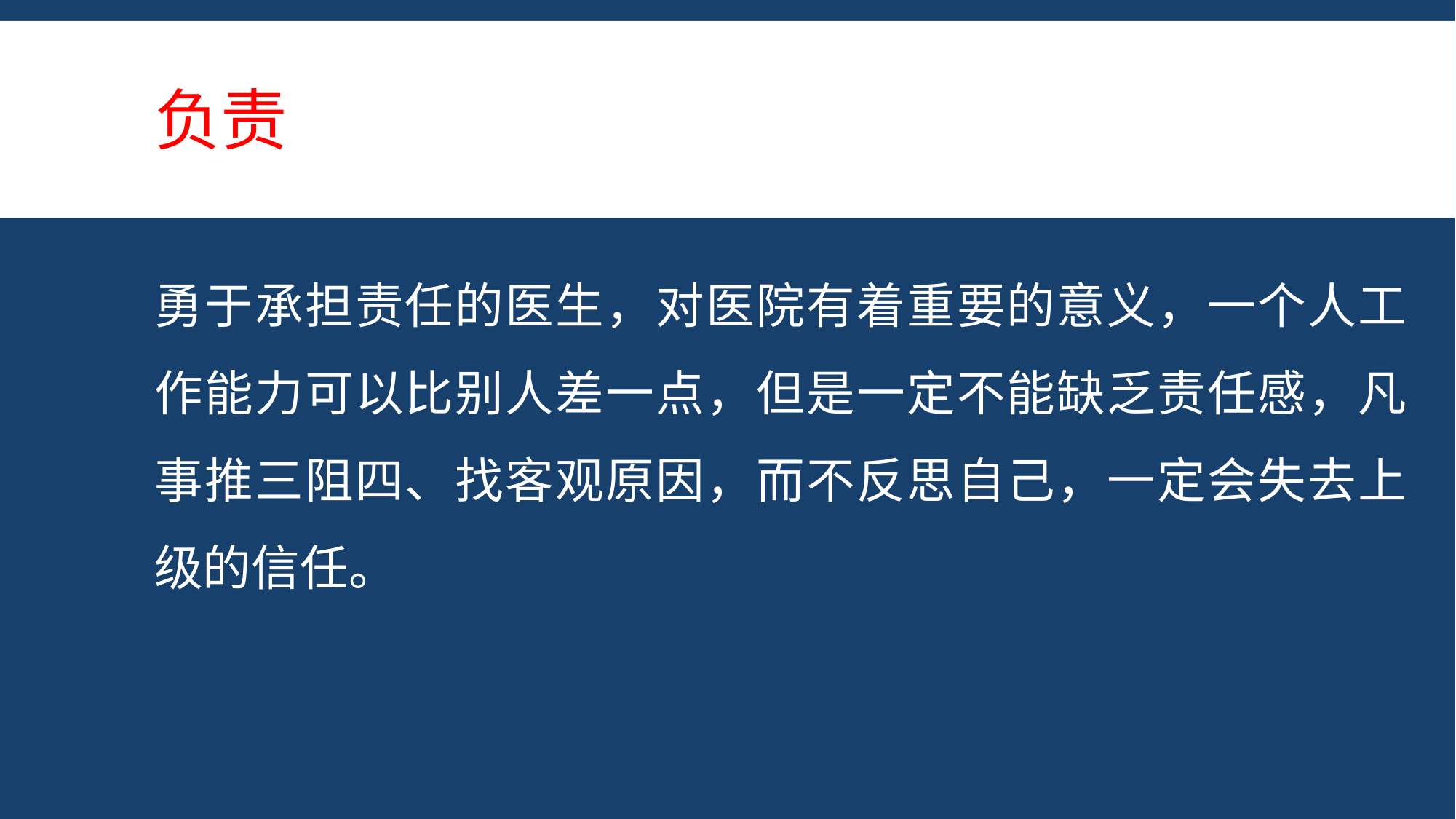

# 负责
勇于承担责任的医生，对医院有着重要的意义，一个人工作能力可以比别人差一点，但是一定不能缺乏责任感，凡事推三阻四、找客观原因，而不反思自己，一定会失去上级的信任。